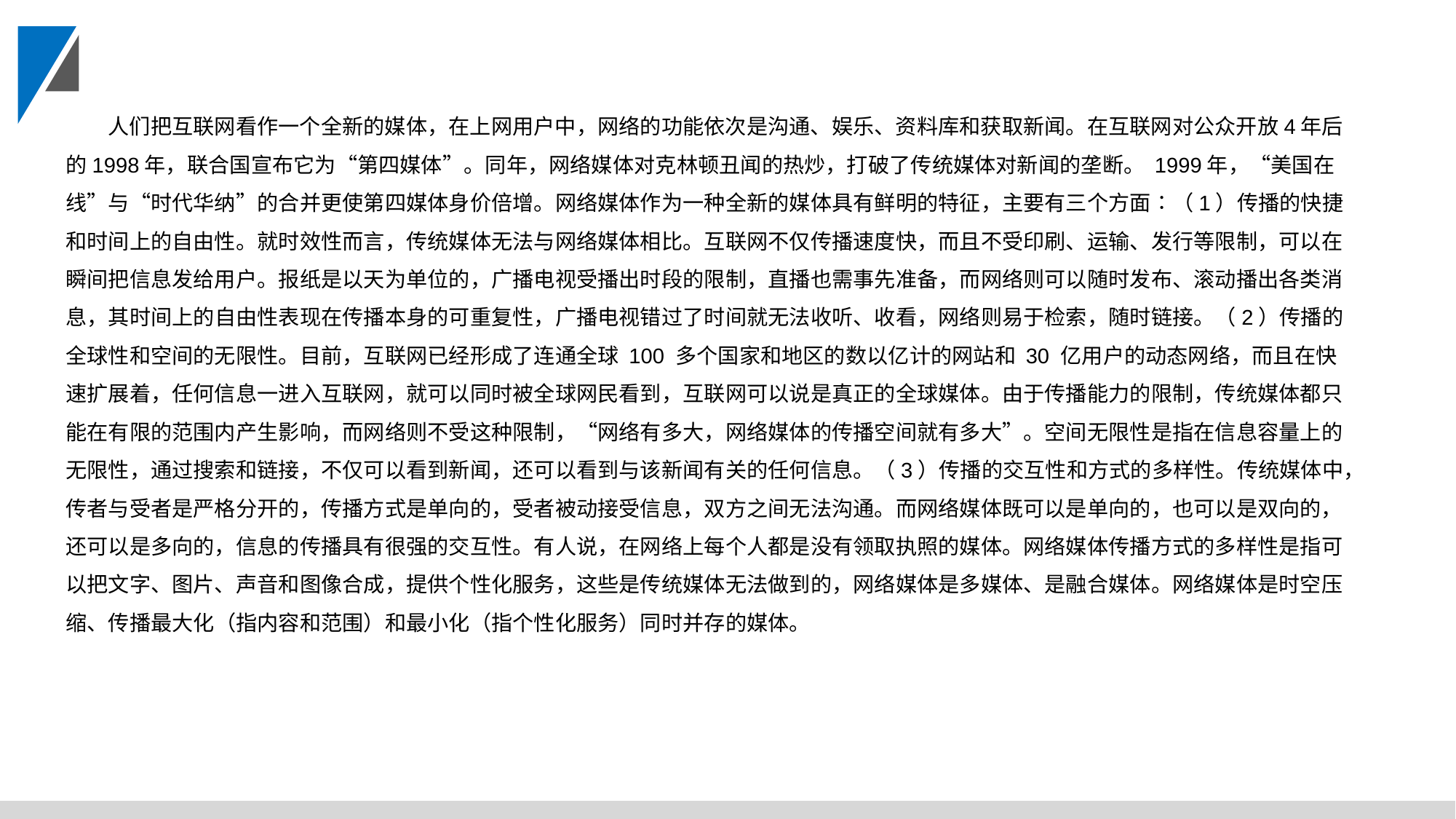

人们把互联网看作一个全新的媒体，在上网用户中，网络的功能依次是沟通、娱乐、资料库和获取新闻。在互联网对公众开放4年后的1998年，联合国宣布它为“第四媒体”。同年，网络媒体对克林顿丑闻的热炒，打破了传统媒体对新闻的垄断。 1999年，“美国在线”与“时代华纳”的合并更使第四媒体身价倍增。网络媒体作为一种全新的媒体具有鲜明的特征，主要有三个方面∶（1）传播的快捷和时间上的自由性。就时效性而言，传统媒体无法与网络媒体相比。互联网不仅传播速度快，而且不受印刷、运输、发行等限制，可以在瞬间把信息发给用户。报纸是以天为单位的，广播电视受播出时段的限制，直播也需事先准备，而网络则可以随时发布、滚动播出各类消息，其时间上的自由性表现在传播本身的可重复性，广播电视错过了时间就无法收听、收看，网络则易于检索，随时链接。（2）传播的全球性和空间的无限性。目前，互联网已经形成了连通全球 100 多个国家和地区的数以亿计的网站和 30 亿用户的动态网络，而且在快速扩展着，任何信息一进入互联网，就可以同时被全球网民看到，互联网可以说是真正的全球媒体。由于传播能力的限制，传统媒体都只能在有限的范围内产生影响，而网络则不受这种限制，“网络有多大，网络媒体的传播空间就有多大”。空间无限性是指在信息容量上的无限性，通过搜索和链接，不仅可以看到新闻，还可以看到与该新闻有关的任何信息。（3）传播的交互性和方式的多样性。传统媒体中，传者与受者是严格分开的，传播方式是单向的，受者被动接受信息，双方之间无法沟通。而网络媒体既可以是单向的，也可以是双向的，还可以是多向的，信息的传播具有很强的交互性。有人说，在网络上每个人都是没有领取执照的媒体。网络媒体传播方式的多样性是指可以把文字、图片、声音和图像合成，提供个性化服务，这些是传统媒体无法做到的，网络媒体是多媒体、是融合媒体。网络媒体是时空压缩、传播最大化（指内容和范围）和最小化（指个性化服务）同时并存的媒体。